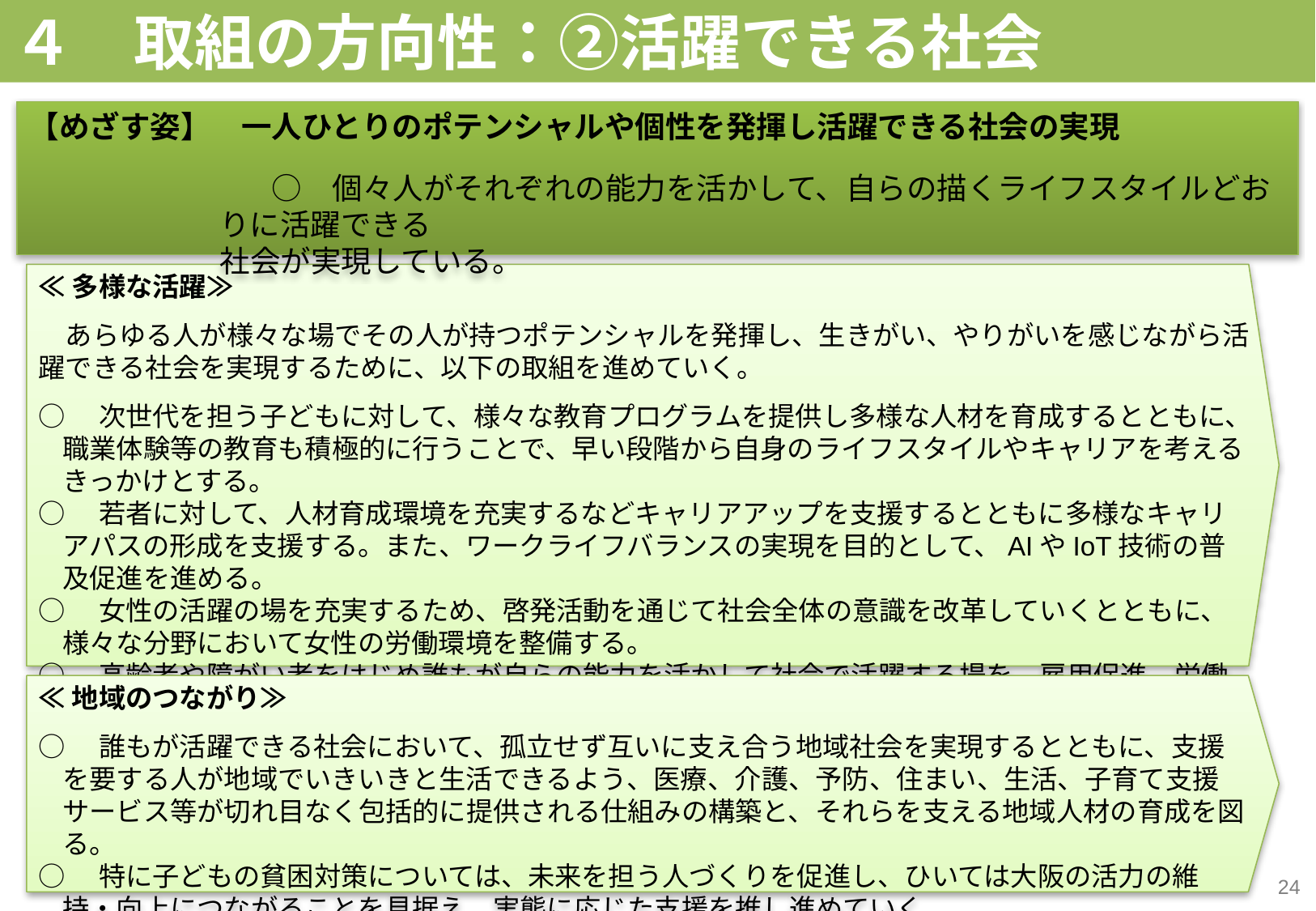

# ４　取組の方向性：②活躍できる社会
【めざす姿】　一人ひとりのポテンシャルや個性を発揮し活躍できる社会の実現

　　　　　　　　○　個々人がそれぞれの能力を活かして、自らの描くライフスタイルどおりに活躍できる
社会が実現している。
≪多様な活躍≫

　あらゆる人が様々な場でその人が持つポテンシャルを発揮し、生きがい、やりがいを感じながら活躍できる社会を実現するために、以下の取組を進めていく。

○　次世代を担う子どもに対して、様々な教育プログラムを提供し多様な人材を育成するとともに、職業体験等の教育も積極的に行うことで、早い段階から自身のライフスタイルやキャリアを考えるきっかけとする。
○　若者に対して、人材育成環境を充実するなどキャリアアップを支援するとともに多様なキャリアパスの形成を支援する。また、ワークライフバランスの実現を目的として、AIやIoT技術の普及促進を進める。
○　女性の活躍の場を充実するため、啓発活動を通じて社会全体の意識を改革していくとともに、様々な分野において女性の労働環境を整備する。
○　高齢者や障がい者をはじめ誰もが自らの能力を活かして社会で活躍する場を、雇用促進、労働環境の整備や社会参加支援を通じて創出する。
≪地域のつながり≫

○　誰もが活躍できる社会において、孤立せず互いに支え合う地域社会を実現するとともに、支援を要する人が地域でいきいきと生活できるよう、医療、介護、予防、住まい、生活、子育て支援サービス等が切れ目なく包括的に提供される仕組みの構築と、それらを支える地域人材の育成を図る。
○　特に子どもの貧困対策については、未来を担う人づくりを促進し、ひいては大阪の活力の維持・向上につながることを見据え、実態に応じた支援を推し進めていく。
24